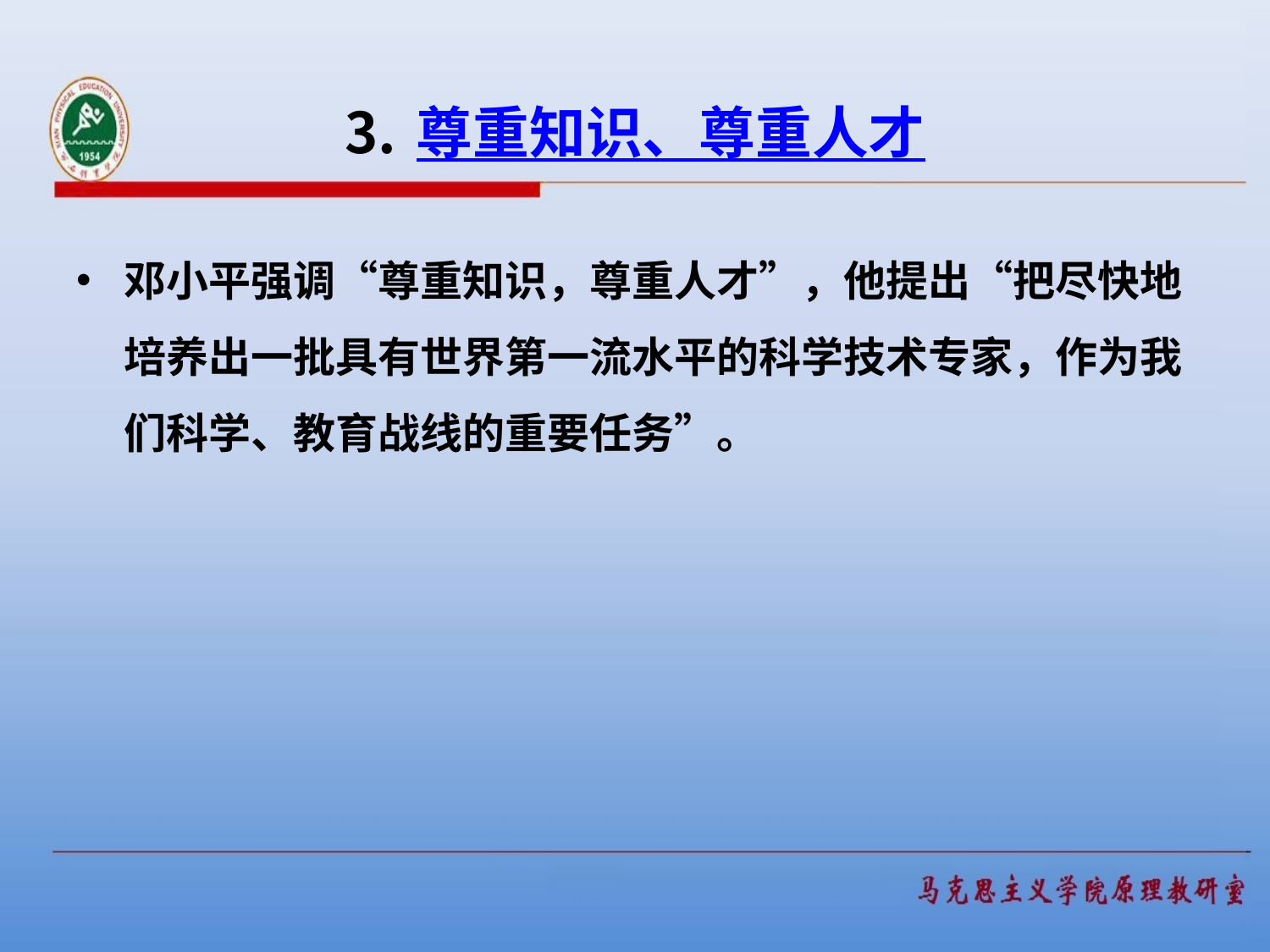

# 尊重知识、尊重人才
邓小平强调“尊重知识，尊重人才”，他提出“把尽快地培养出一批具有世界第一流水平的科学技术专家，作为我们科学、教育战线的重要任务”。